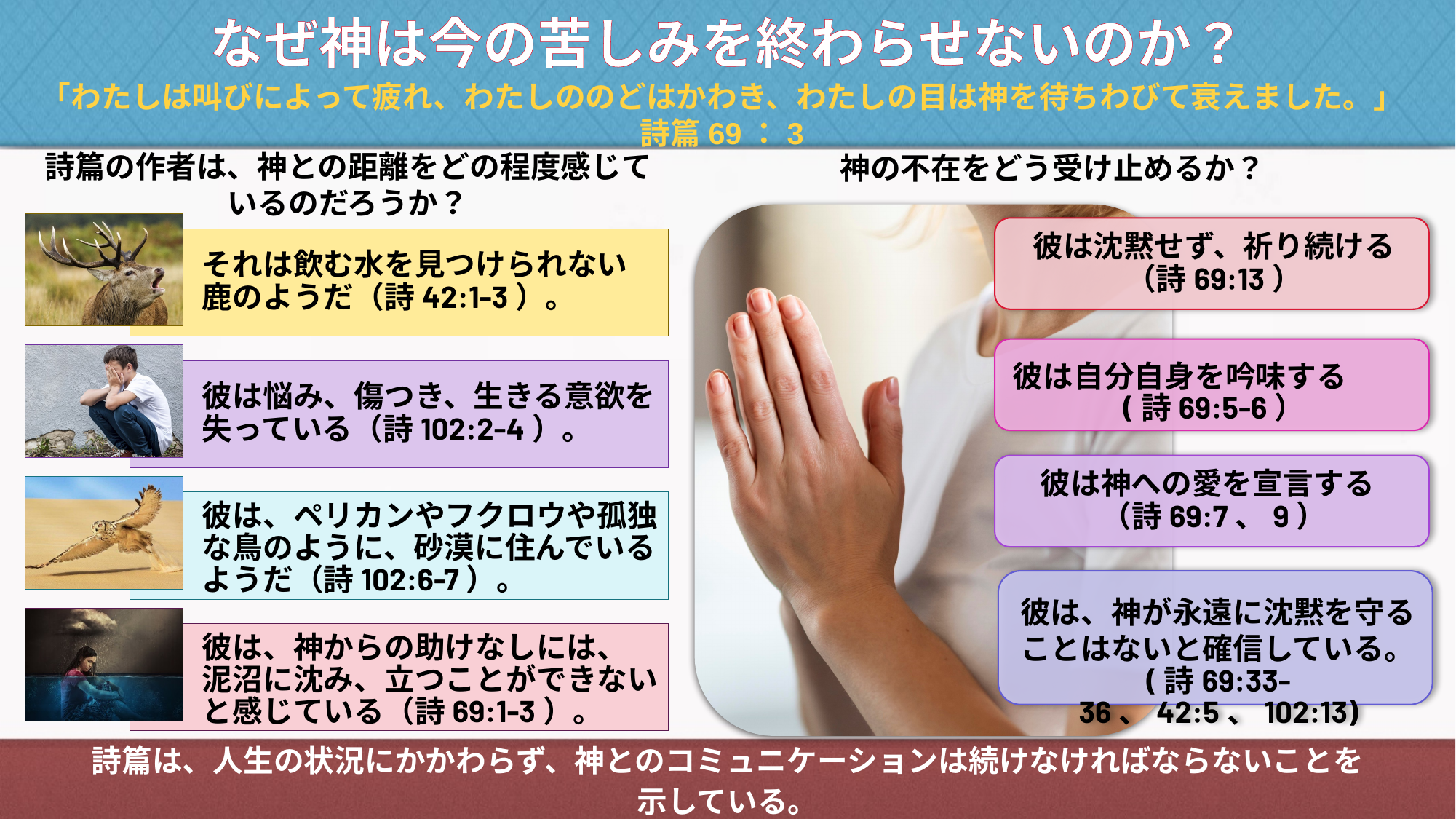

なぜ神は今の苦しみを終わらせないのか？
「わたしは叫びによって疲れ、わたしののどはかわき、わたしの目は神を待ちわびて衰えました。」詩篇69：3
詩篇の作者は、神との距離をどの程度感じているのだろうか？
神の不在をどう受け止めるか？
それは飲む水を見つけられない　鹿のようだ（詩42:1-3）。
彼は悩み、傷つき、生きる意欲を失っている（詩102:2-4）。
彼は、ペリカンやフクロウや孤独な鳥のように、砂漠に住んでいるようだ（詩102:6-7）。
彼は、神からの助けなしには、　泥沼に沈み、立つことができないと感じている（詩69:1-3）。
彼は沈黙せず、祈り続ける（詩69:13）
彼は自分自身を吟味する
(詩69:5-6）
彼は神への愛を宣言する   （詩69:7、9）
彼は、神が永遠に沈黙を守ることはないと確信している。
(詩69:33-36、42:5、102:13)
詩篇は、人生の状況にかかわらず、神とのコミュニケーションは続けなければならないことを
示している。